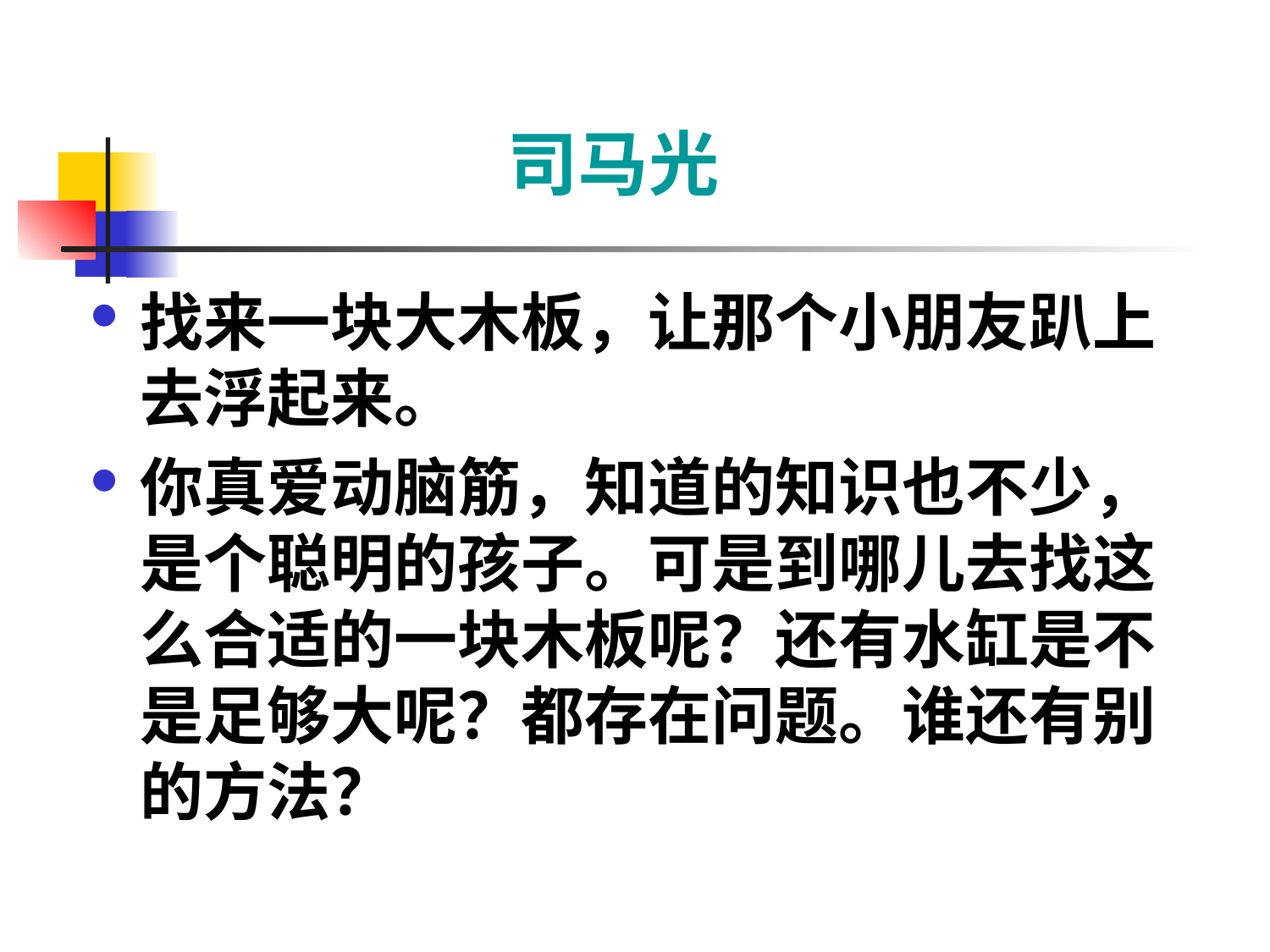

# 司马光
找来一块大木板，让那个小朋友趴上去浮起来。
你真爱动脑筋，知道的知识也不少，是个聪明的孩子。可是到哪儿去找这么合适的一块木板呢？还有水缸是不是足够大呢？都存在问题。谁还有别的方法？